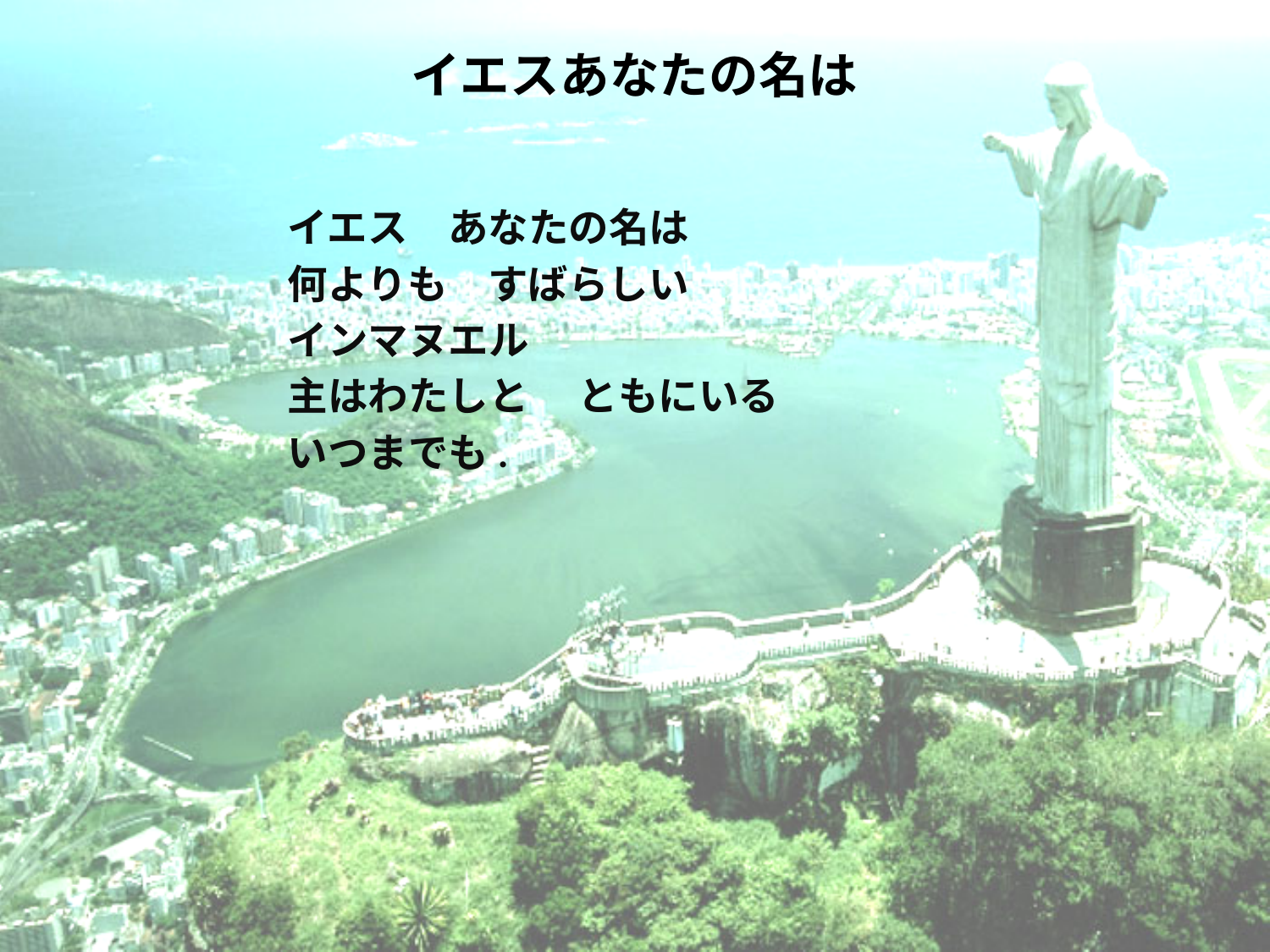

# イエスあなたの名は
イエス　あなたの名は
何よりも　すばらしい
インマヌエル
主はわたしと 　ともにいる
いつまでも.